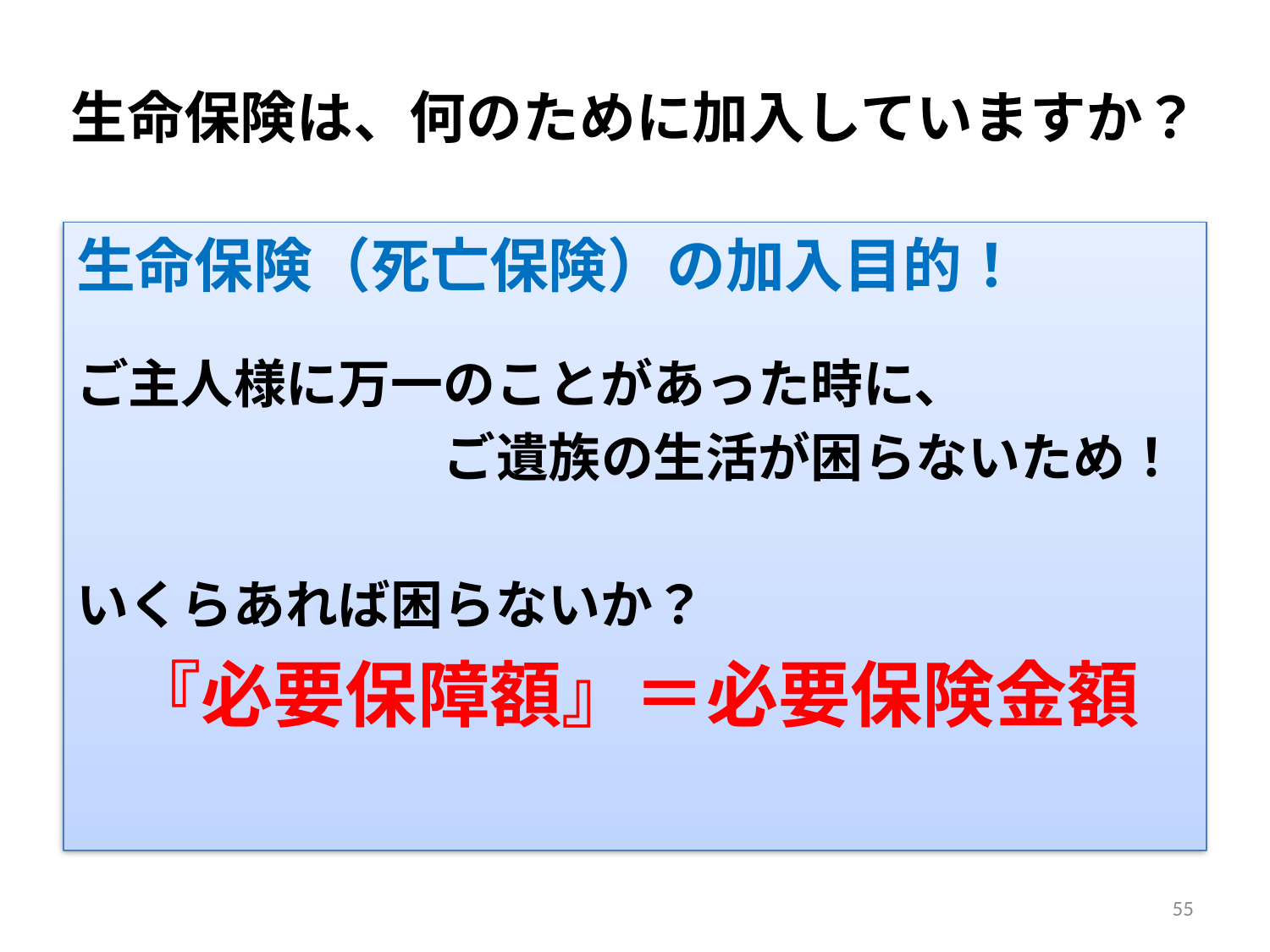

# 生命保険は、何のために加入していますか？
生命保険（死亡保険）の加入目的！

ご主人様に万一のことがあった時に、
　　　　　　　ご遺族の生活が困らないため！

いくらあれば困らないか？
　『必要保障額』＝必要保険金額
55